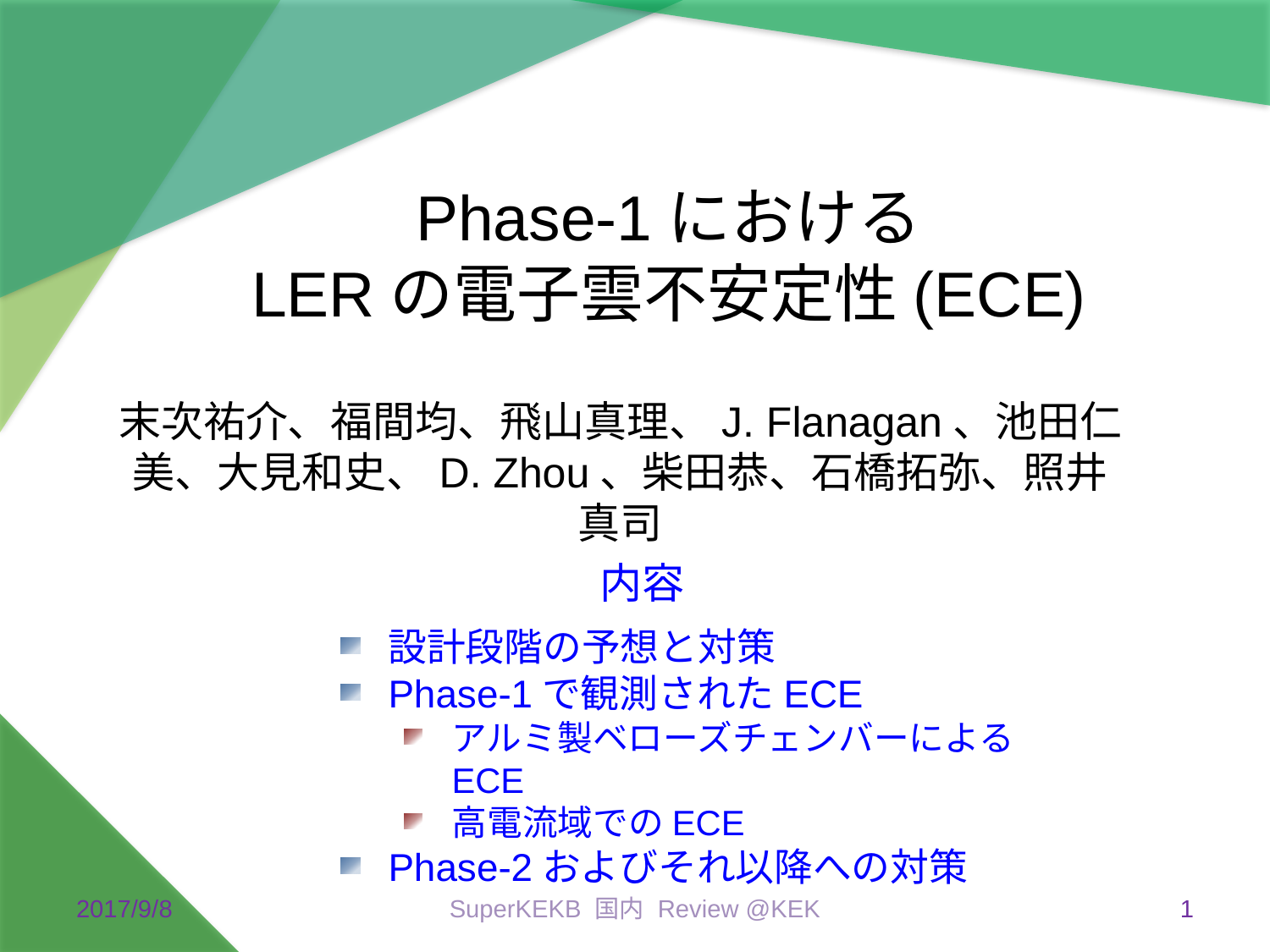

# Phase-1における LERの電子雲不安定性(ECE)
末次祐介、福間均、飛山真理、J. Flanagan、池田仁美、大見和史、D. Zhou、柴田恭、石橋拓弥、照井真司
内容
設計段階の予想と対策
Phase-1で観測されたECE
アルミ製ベローズチェンバーによるECE
高電流域でのECE
Phase-2およびそれ以降への対策
2017/9/8
SuperKEKB 国内 Review @KEK
1